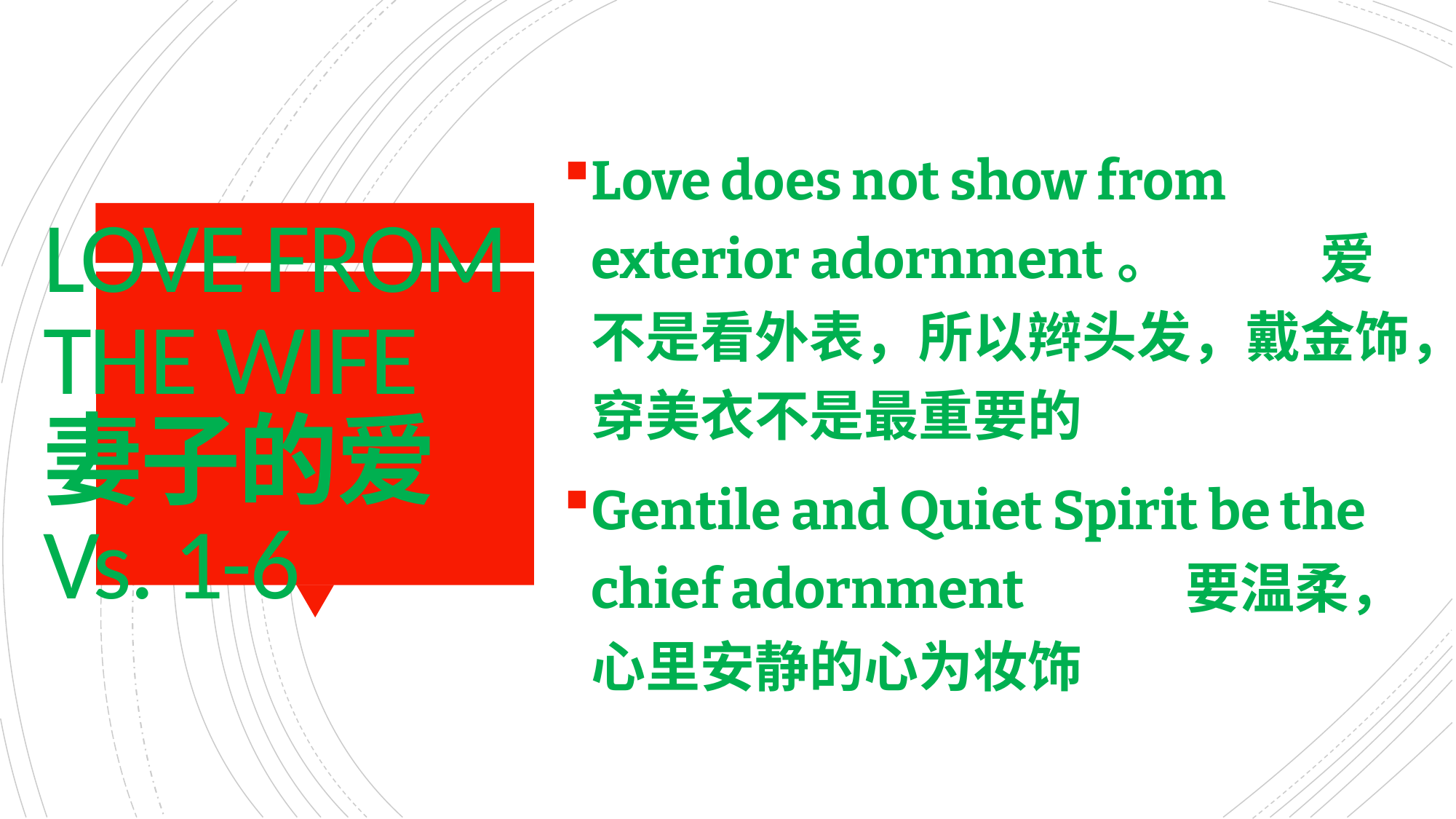

# LOVE FROM THE WIFE 妻子的爱 Vs. 1-6
Love does not show from exterior adornment。            爱不是看外表，所以辫头发，戴金饰，穿美衣不是最重要的
Gentile and Quiet Spirit be the chief adornment               要温柔，心里安静的心为妆饰